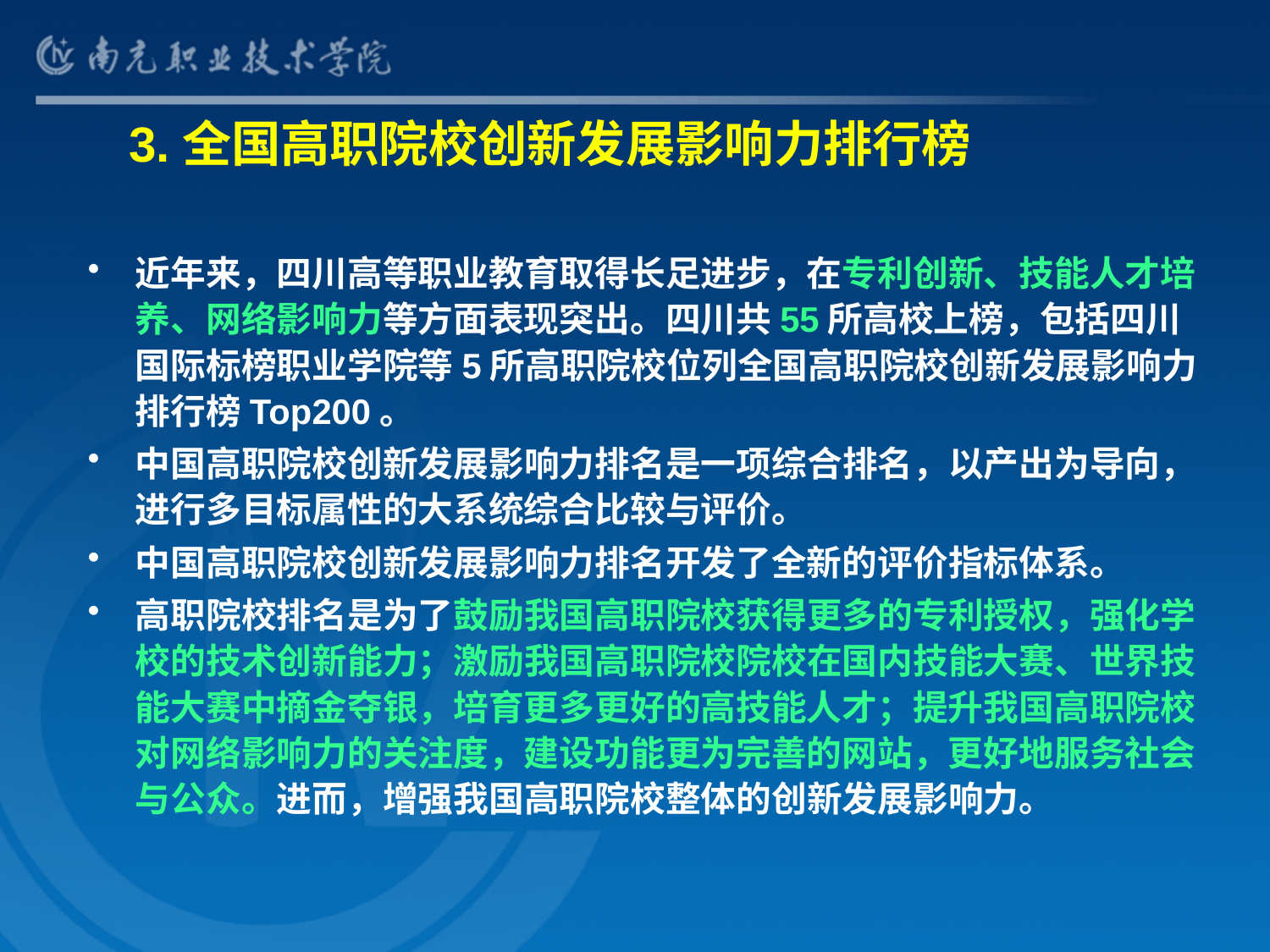

#
   3.全国高职院校创新发展影响力排行榜

近年来，四川高等职业教育取得长足进步，在专利创新、技能人才培养、网络影响力等方面表现突出。四川共55所高校上榜，包括四川国际标榜职业学院等5所高职院校位列全国高职院校创新发展影响力排行榜Top200。
中国高职院校创新发展影响力排名是一项综合排名，以产出为导向，进行多目标属性的大系统综合比较与评价。
中国高职院校创新发展影响力排名开发了全新的评价指标体系。
高职院校排名是为了鼓励我国高职院校获得更多的专利授权，强化学校的技术创新能力；激励我国高职院校院校在国内技能大赛、世界技能大赛中摘金夺银，培育更多更好的高技能人才；提升我国高职院校对网络影响力的关注度，建设功能更为完善的网站，更好地服务社会与公众。进而，增强我国高职院校整体的创新发展影响力。